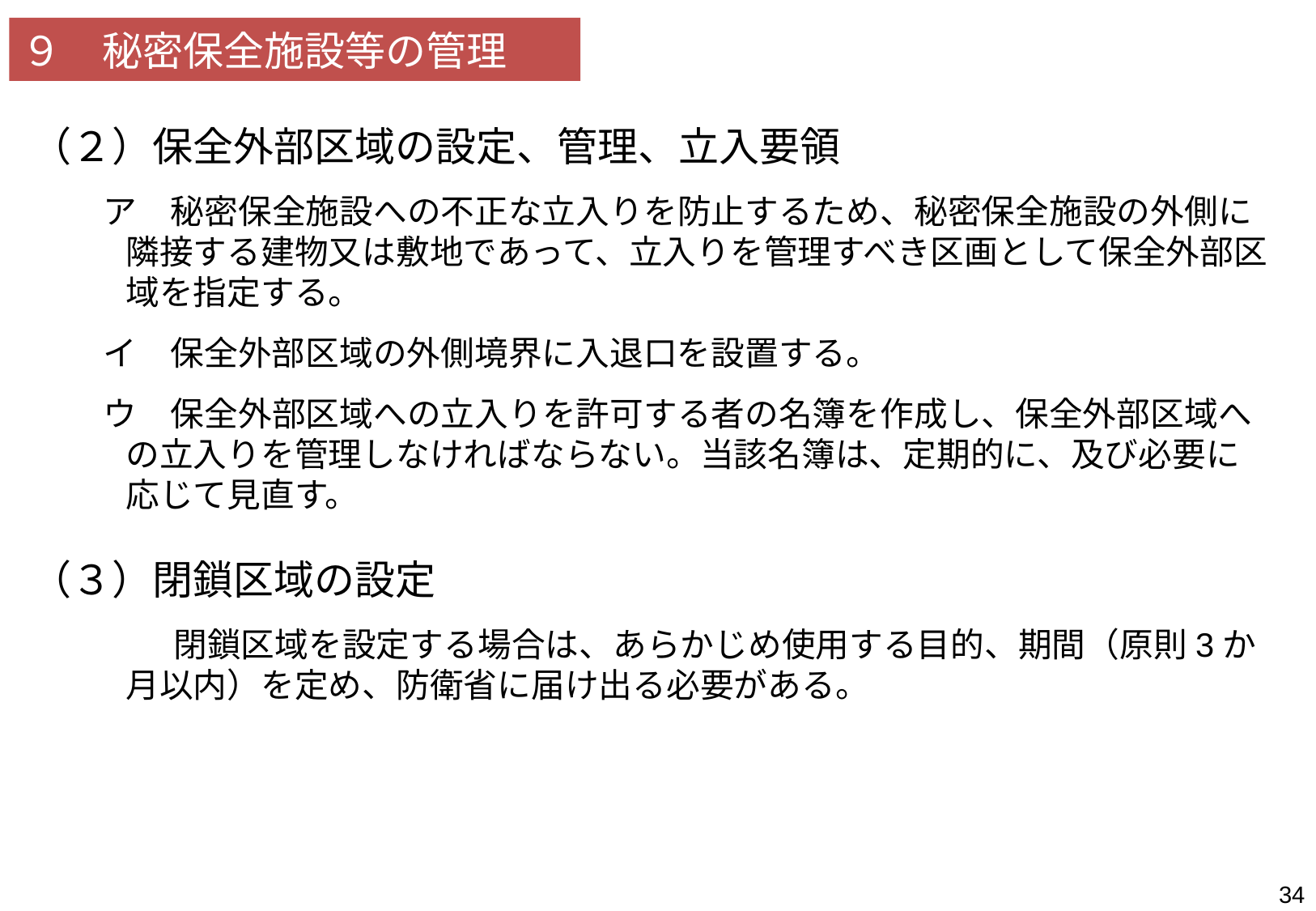

９　秘密保全施設等の管理
（２）保全外部区域の設定、管理、立入要領
ア　秘密保全施設への不正な立入りを防止するため、秘密保全施設の外側に隣接する建物又は敷地であって、立入りを管理すべき区画として保全外部区域を指定する。
イ　保全外部区域の外側境界に入退口を設置する。
ウ　保全外部区域への立入りを許可する者の名簿を作成し、保全外部区域への立入りを管理しなければならない。当該名簿は、定期的に、及び必要に応じて見直す。

（３）閉鎖区域の設定
閉鎖区域を設定する場合は、あらかじめ使用する目的、期間（原則3か月以内）を定め、防衛省に届け出る必要がある。

| 39 | 保全外部区域の設定、管理、立入要領が記載されているか。 |
| --- | --- |
| 40 | 閉鎖区域の設定等に関することが記載されているか。 |
| --- | --- |
34